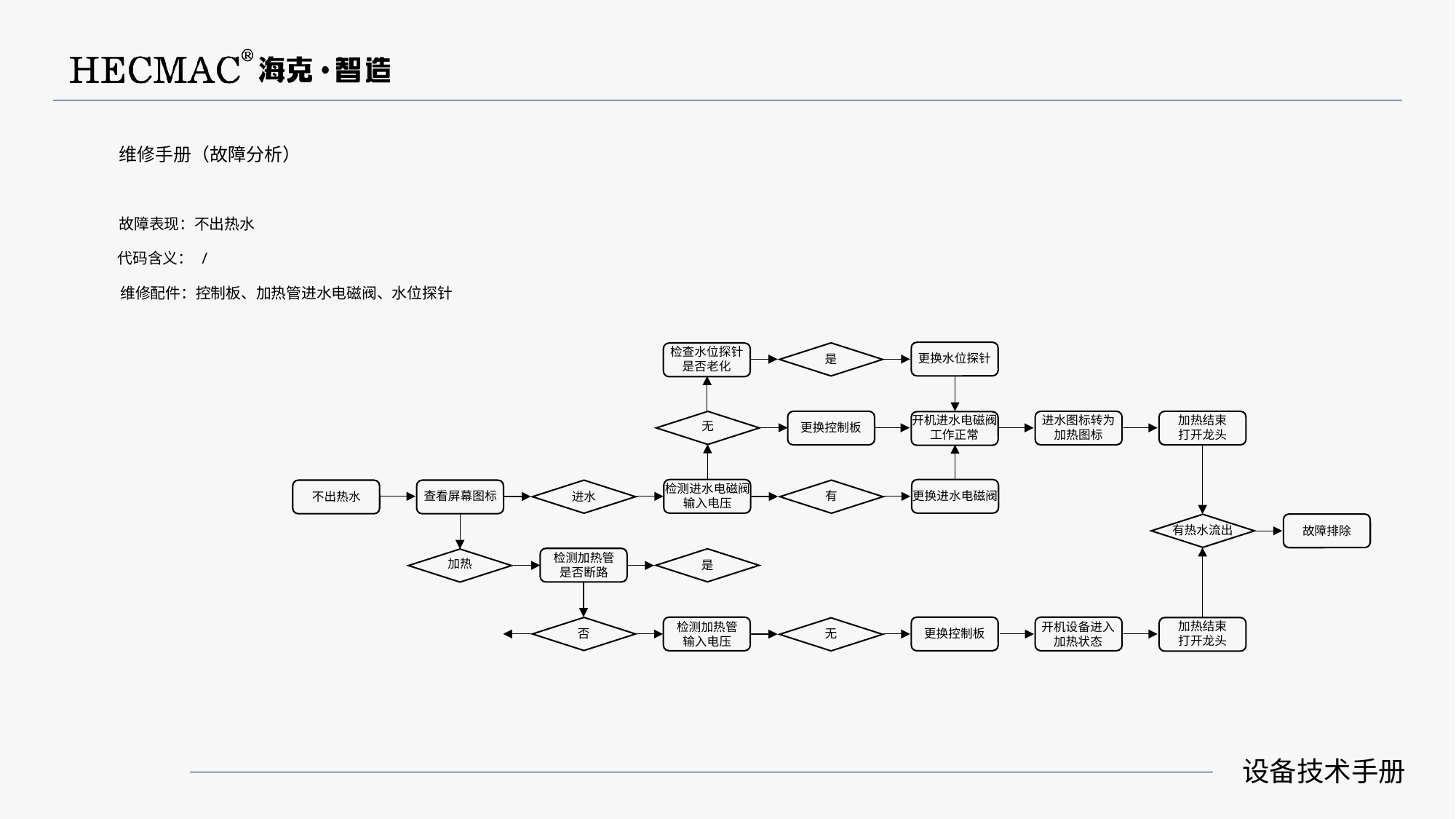

维修手册（故障分析）
故障表现：不出热水
代码含义： /
维修配件：控制板、加热管进水电磁阀、水位探针
检查水位探针
是否老化

更换水位探针
是
进水图标转为
加热图标
加热结束
打开龙头
开机进水电磁阀
工作正常

无
更换控制板
检测进水电磁阀
输入电压

查看屏幕图标
更换进水电磁阀
有
不出热水
进水

有热水流出
故障排除
检测加热管
是否断路

加热
是
加热结束
打开龙头
检测加热管
输入电压
开机设备进入
加热状态

否
更换控制板
无